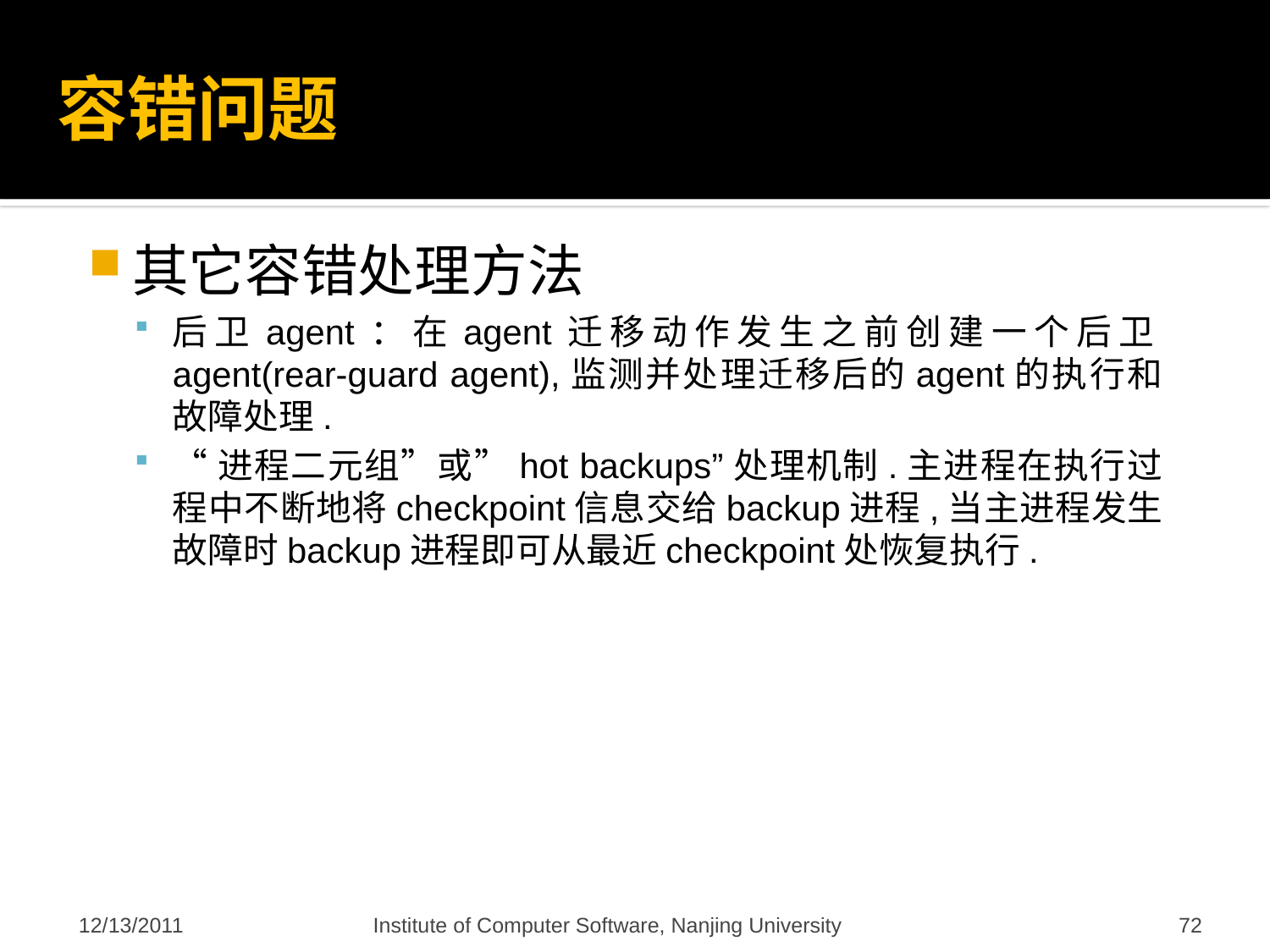

# 容错问题
其它容错处理方法
后卫agent：在agent迁移动作发生之前创建一个后卫agent(rear-guard agent),监测并处理迁移后的agent的执行和故障处理.
“进程二元组”或”hot backups”处理机制.主进程在执行过程中不断地将checkpoint信息交给backup进程,当主进程发生故障时backup进程即可从最近checkpoint处恢复执行.
72
12/13/2011
Institute of Computer Software, Nanjing University
72